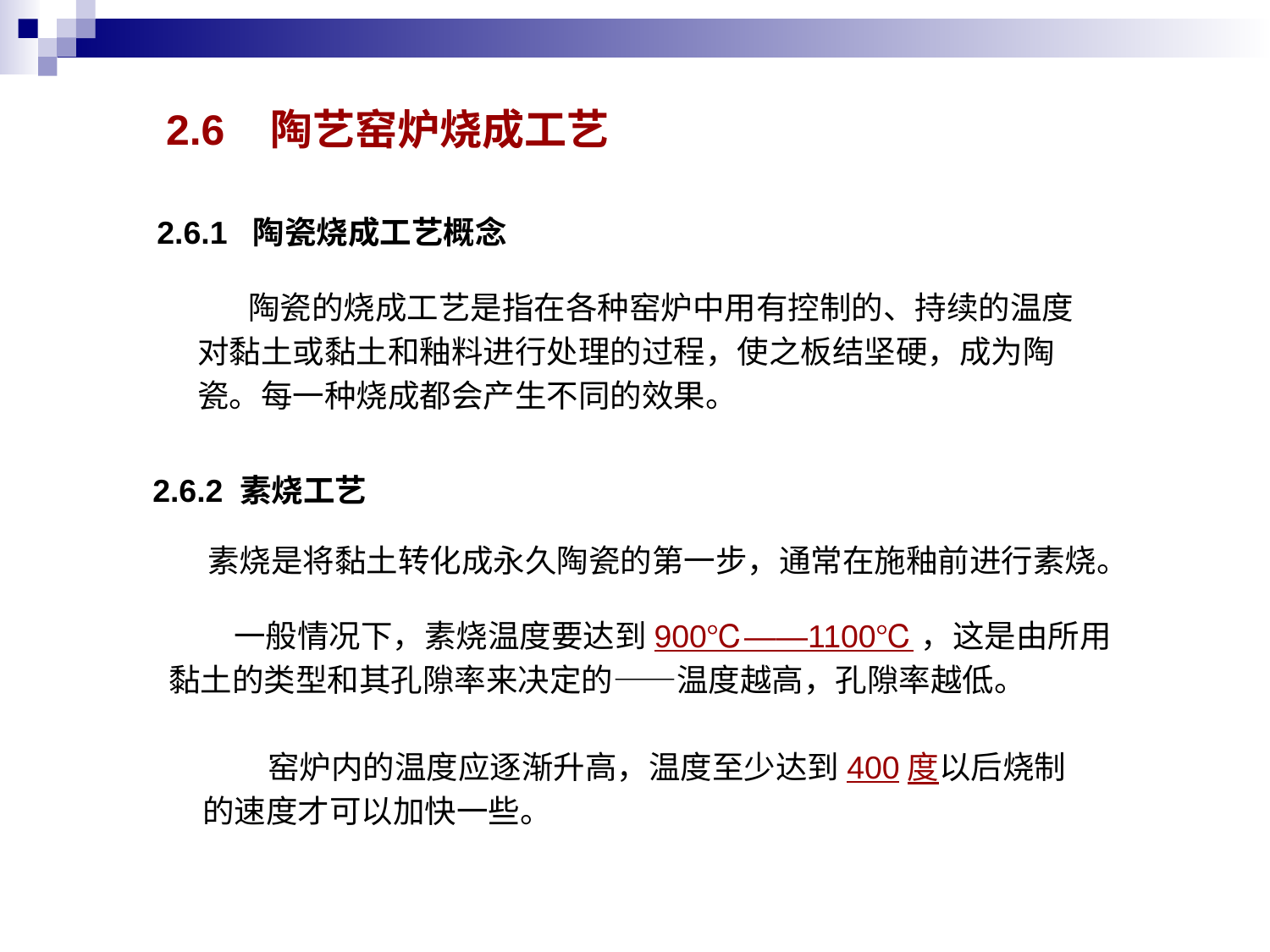

2.6   陶艺窑炉烧成工艺
2.6.1  陶瓷烧成工艺概念
      陶瓷的烧成工艺是指在各种窑炉中用有控制的、持续的温度对黏土或黏土和釉料进行处理的过程，使之板结坚硬，成为陶瓷。每一种烧成都会产生不同的效果。
2.6.2 素烧工艺

素烧是将黏土转化成永久陶瓷的第一步，通常在施釉前进行素烧。
        一般情况下，素烧温度要达到900℃——1100℃，这是由所用
黏土的类型和其孔隙率来决定的——温度越高，孔隙率越低。
        窑炉内的温度应逐渐升高，温度至少达到400度以后烧制
的速度才可以加快一些。